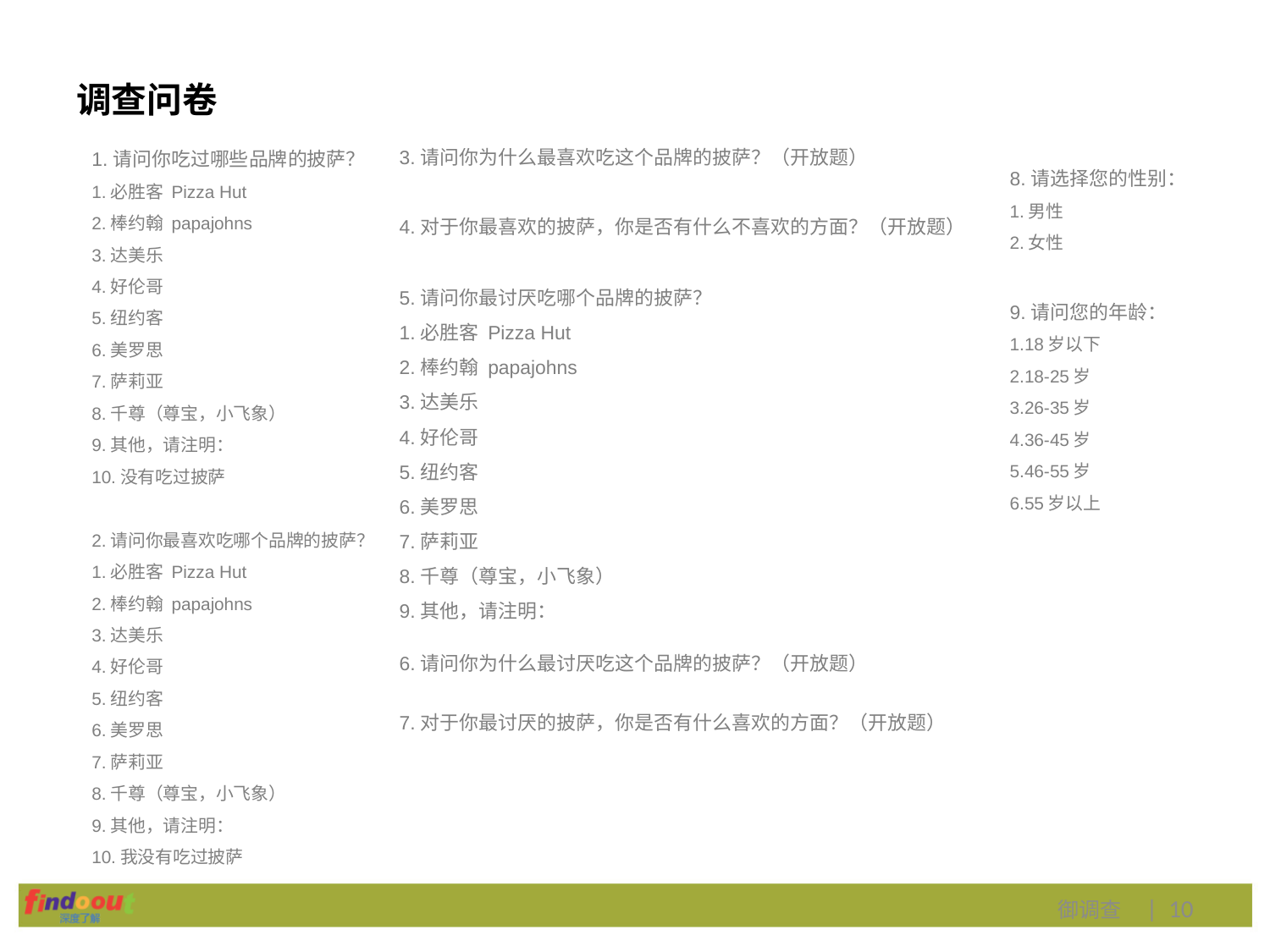

# 调查问卷
1.请问你吃过哪些品牌的披萨？
1.必胜客 Pizza Hut
2.棒约翰 papajohns
3.达美乐
4.好伦哥
5.纽约客
6.美罗思
7.萨莉亚
8.千尊（尊宝，小飞象）
9.其他，请注明：
10.没有吃过披萨

2.请问你最喜欢吃哪个品牌的披萨？
1.必胜客 Pizza Hut
2.棒约翰 papajohns
3.达美乐
4.好伦哥
5.纽约客
6.美罗思
7.萨莉亚
8.千尊（尊宝，小飞象）
9.其他，请注明：
10.我没有吃过披萨
3.请问你为什么最喜欢吃这个品牌的披萨？（开放题）
8.请选择您的性别：
1.男性
2.女性

9.请问您的年龄：
1.18岁以下
2.18-25岁
3.26-35岁
4.36-45岁
5.46-55岁
6.55岁以上
4.对于你最喜欢的披萨，你是否有什么不喜欢的方面？（开放题）
5.请问你最讨厌吃哪个品牌的披萨？
1.必胜客 Pizza Hut
2.棒约翰 papajohns
3.达美乐
4.好伦哥
5.纽约客
6.美罗思
7.萨莉亚
8.千尊（尊宝，小飞象）
9.其他，请注明：
6.请问你为什么最讨厌吃这个品牌的披萨？（开放题）
7.对于你最讨厌的披萨，你是否有什么喜欢的方面？（开放题）
御调查   |  10